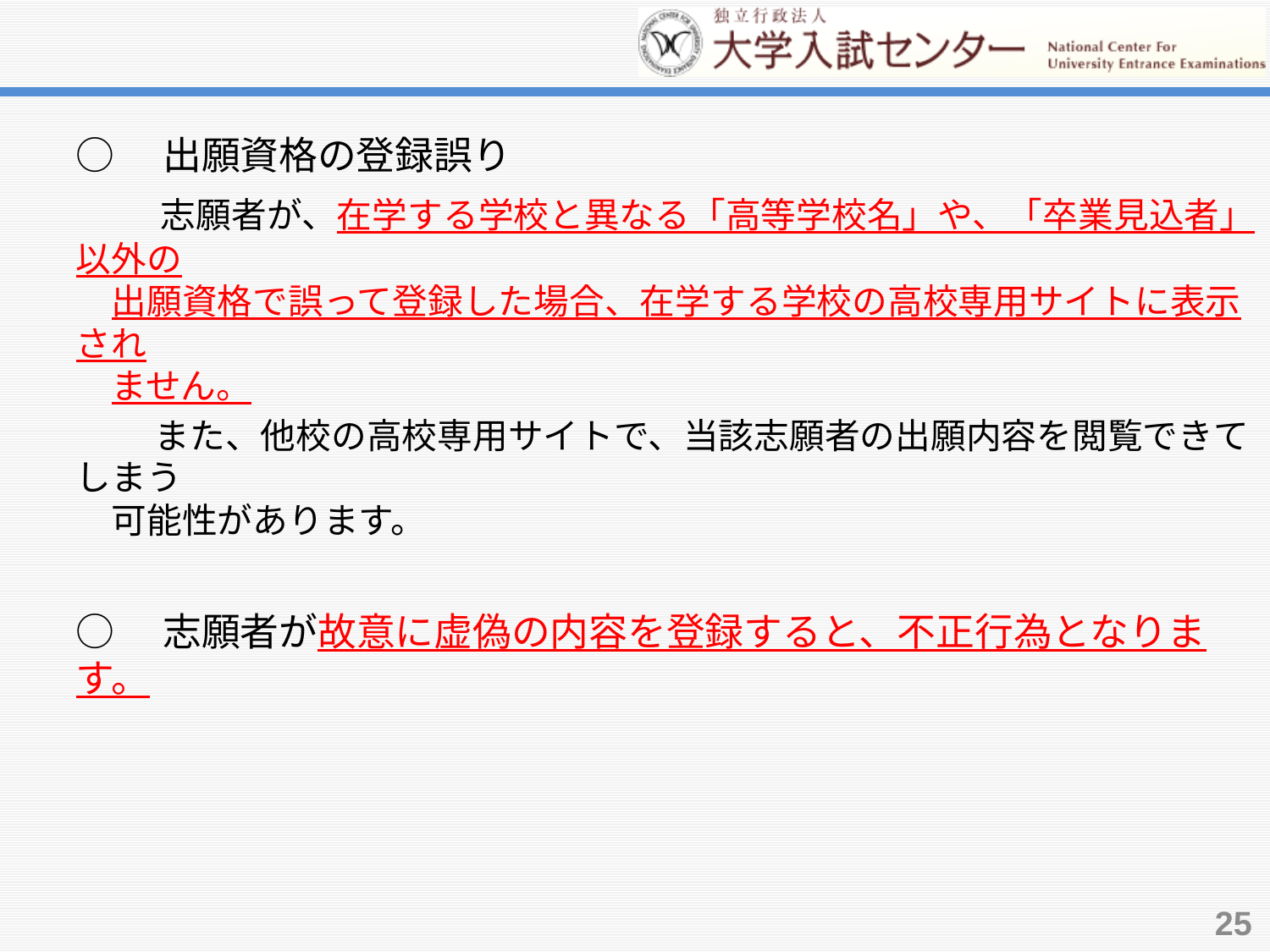

○　出願資格の登録誤り
　　志願者が、在学する学校と異なる「高等学校名」や、「卒業見込者」以外の
　出願資格で誤って登録した場合、在学する学校の高校専用サイトに表示され
　ません。
　　 また、他校の高校専用サイトで、当該志願者の出願内容を閲覧できてしまう
　可能性があります。

○　志願者が故意に虚偽の内容を登録すると、不正行為となります。
25